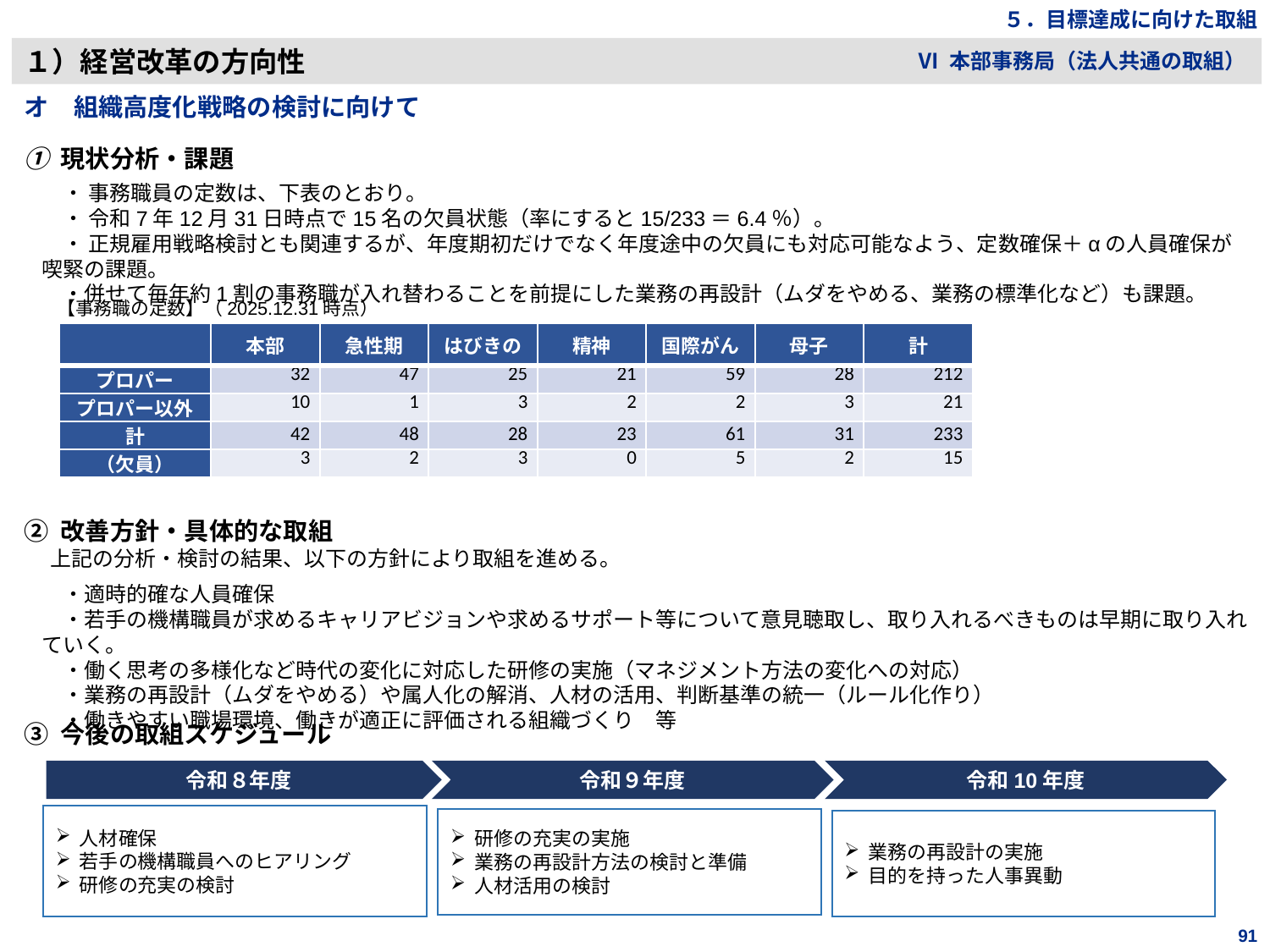

５．目標達成に向けた取組
１）経営改革の方向性
Ⅵ 本部事務局（法人共通の取組）
オ　組織高度化戦略の検討に向けて
① 現状分析・課題
　・ 事務職員の定数は、下表のとおり。
　・ 令和7年12月31日時点で15名の欠員状態（率にすると15/233＝6.4％）。
　・ 正規雇用戦略検討とも関連するが、年度期初だけでなく年度途中の欠員にも対応可能なよう、定数確保＋αの人員確保が喫緊の課題。
　・併せて毎年約1割の事務職が入れ替わることを前提にした業務の再設計（ムダをやめる、業務の標準化など）も課題。
【事務職の定数】（2025.12.31時点）
|  | 本部 | 急性期 | はびきの | 精神 | 国際がん | 母子 | 計 |
| --- | --- | --- | --- | --- | --- | --- | --- |
| プロパー | 32 | 47 | 25 | 21 | 59 | 28 | 212 |
| プロパー以外 | 10 | 1 | 3 | 2 | 2 | 3 | 21 |
| 計 | 42 | 48 | 28 | 23 | 61 | 31 | 233 |
| （欠員） | 3 | 2 | 3 | 0 | 5 | 2 | 15 |
② 改善方針・具体的な取組
　 上記の分析・検討の結果、以下の方針により取組を進める。

　・適時的確な人員確保
　・若手の機構職員が求めるキャリアビジョンや求めるサポート等について意見聴取し、取り入れるべきものは早期に取り入れていく。
　・働く思考の多様化など時代の変化に対応した研修の実施（マネジメント方法の変化への対応）
　・業務の再設計（ムダをやめる）や属人化の解消、人材の活用、判断基準の統一（ルール化作り）
　・働きやすい職場環境、働きが適正に評価される組織づくり　等
③ 今後の取組スケジュール
令和８年度
令和９年度
令和10年度
人材確保
若手の機構職員へのヒアリング
研修の充実の検討
研修の充実の実施
業務の再設計方法の検討と準備
人材活用の検討

業務の再設計の実施
目的を持った人事異動

91